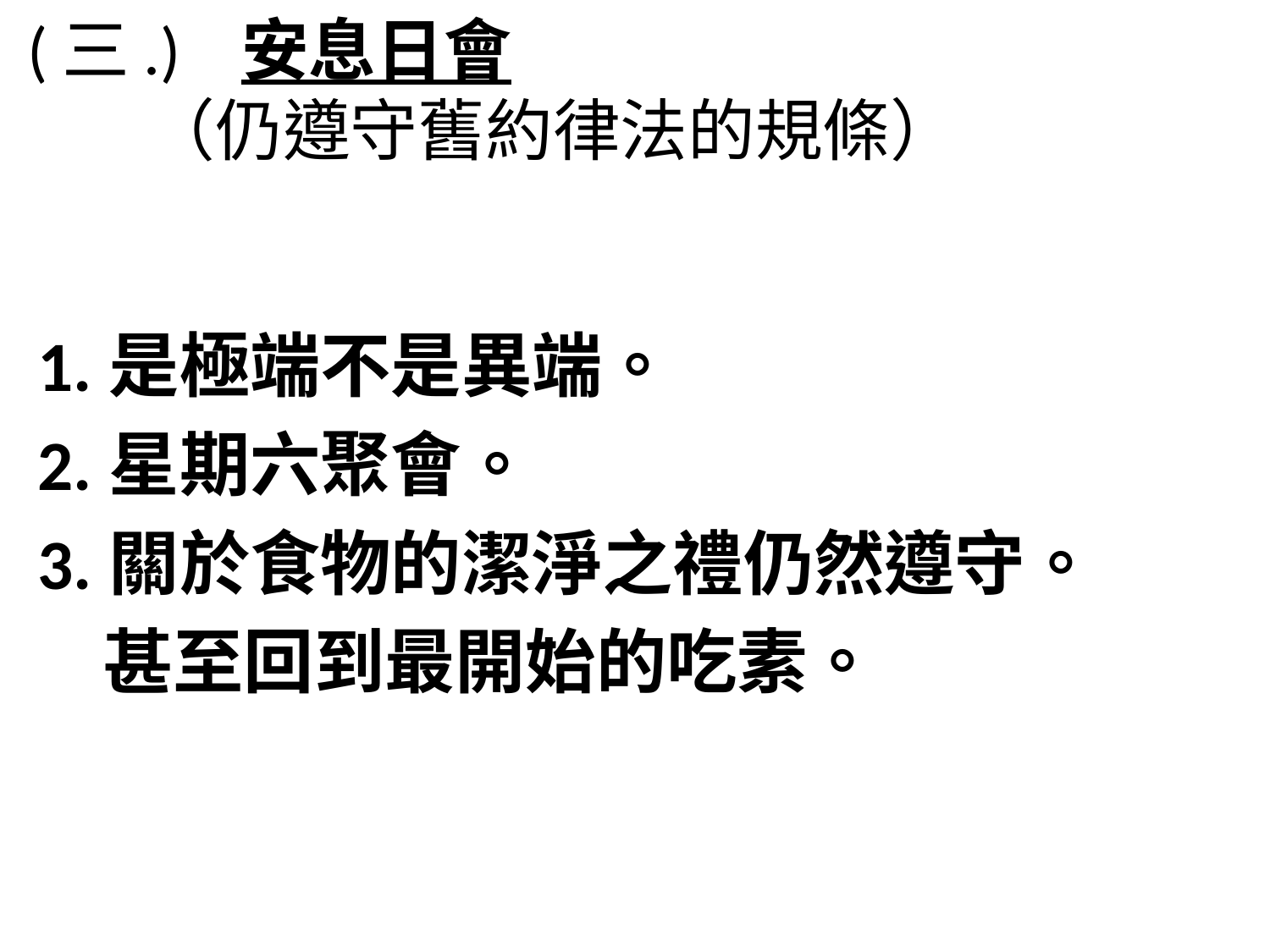

# (三.)   安息日會 （仍遵守舊約律法的規條）

1.是極端不是異端。
2.星期六聚會。
3.關於食物的潔淨之禮仍然遵守。
   甚至回到最開始的吃素。